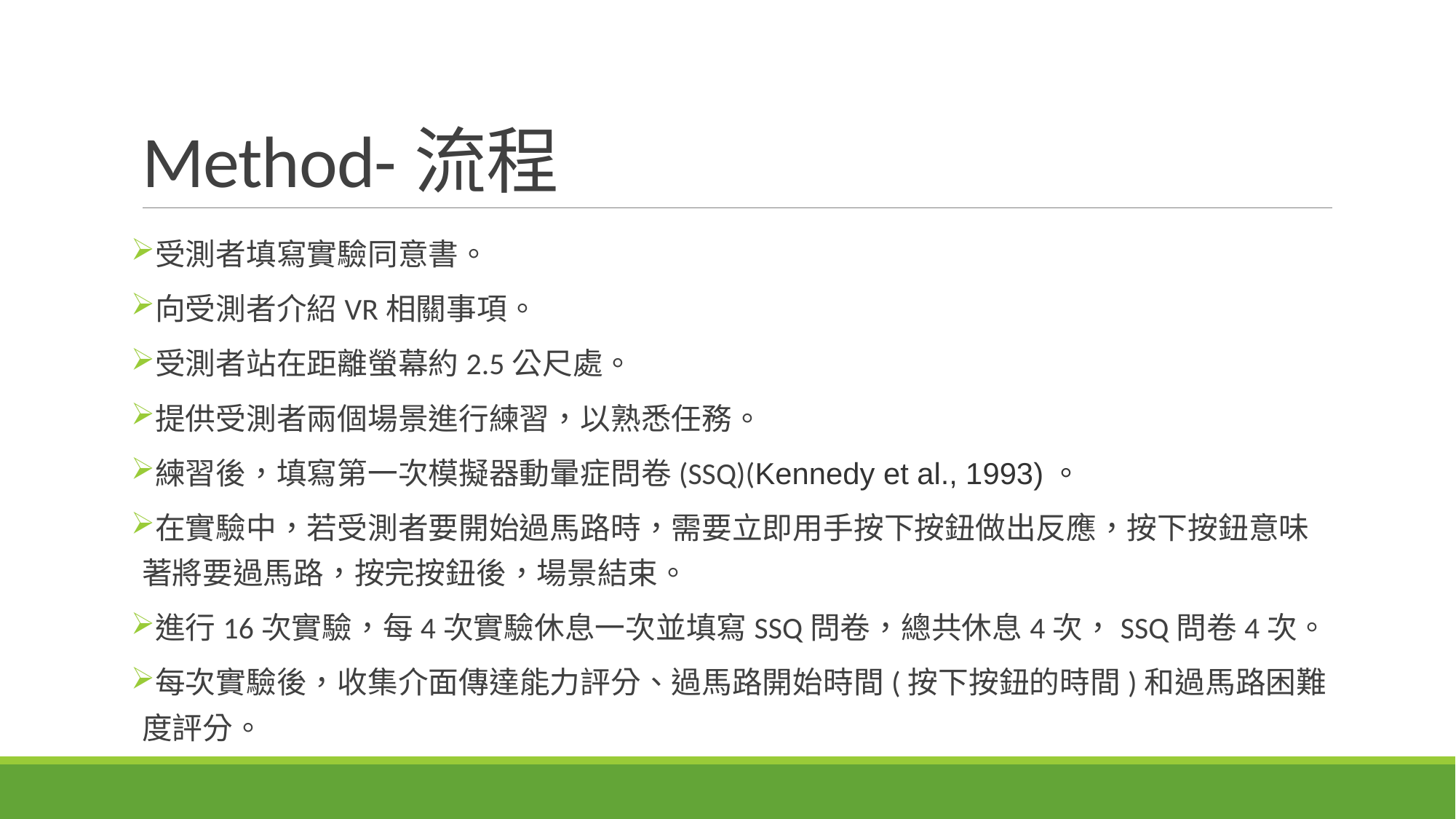

# Method-流程
受測者填寫實驗同意書。
向受測者介紹VR相關事項。
受測者站在距離螢幕約2.5公尺處。
提供受測者兩個場景進行練習，以熟悉任務。
練習後，填寫第一次模擬器動暈症問卷(SSQ)(Kennedy et al., 1993)。
在實驗中，若受測者要開始過馬路時，需要立即用手按下按鈕做出反應，按下按鈕意味著將要過馬路，按完按鈕後，場景結束。
進行16次實驗，每4次實驗休息一次並填寫SSQ問卷，總共休息4次，SSQ問卷4次。
每次實驗後，收集介面傳達能力評分、過馬路開始時間(按下按鈕的時間)和過馬路困難度評分。